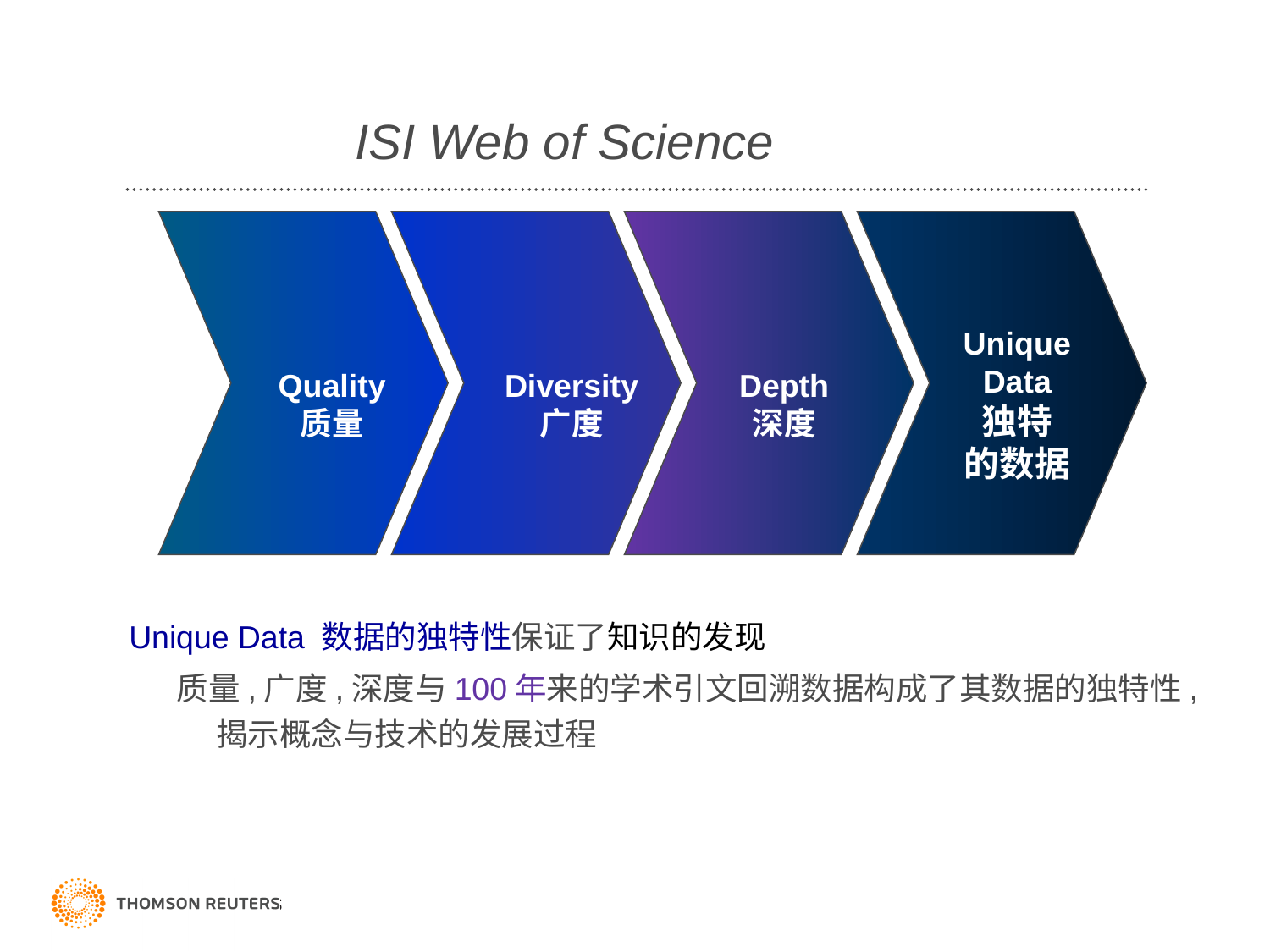

# ISI Web of Science

Unique Data
独特
的数据
Quality
质量
Diversity
广度
Depth
深度
Unique Data 数据的独特性保证了知识的发现
质量,广度,深度与100年来的学术引文回溯数据构成了其数据的独特性,揭示概念与技术的发展过程